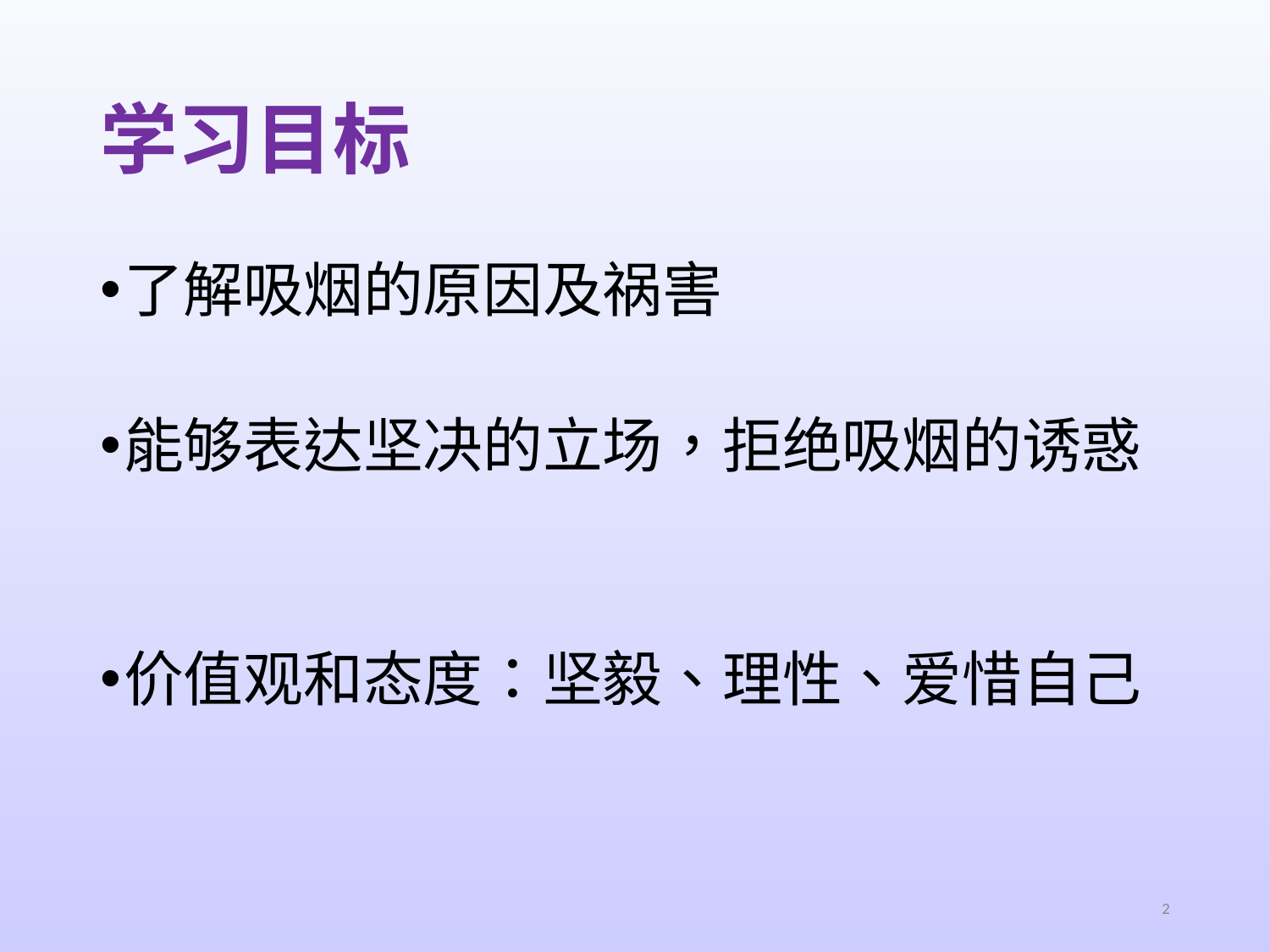

# 学习目标
了解吸烟的原因及祸害

能够表达坚决的立场，拒绝吸烟的诱惑

价值观和态度：坚毅、理性、爱惜自己
2